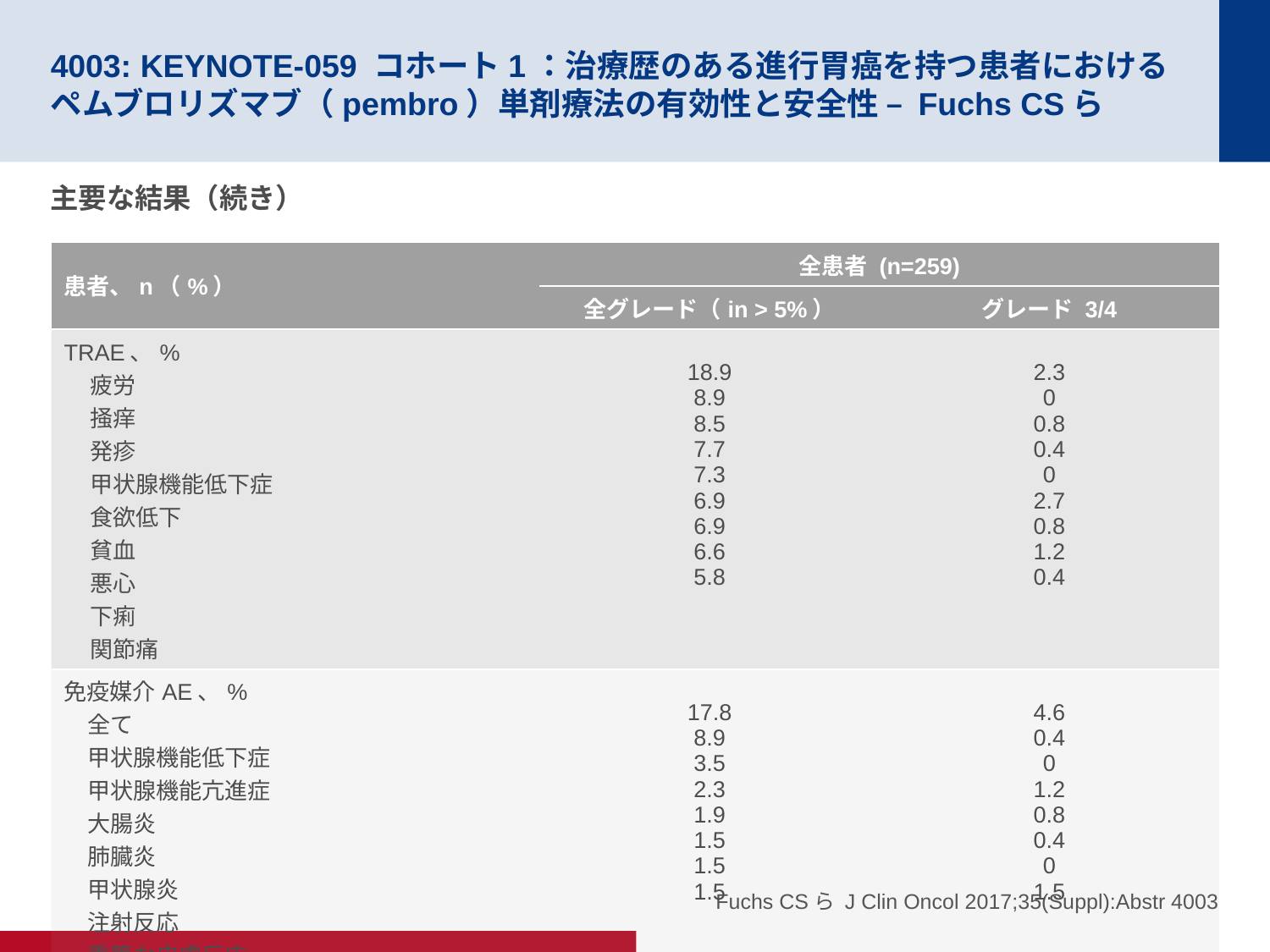

# 4003: KEYNOTE-059 コホート1：治療歴のある進行胃癌を持つ患者におけるペムブロリズマブ（pembro）単剤療法の有効性と安全性 – Fuchs CSら
主要な結果（続き）
| 患者、n（%） | 全患者 (n=259) |  |
| --- | --- | --- |
|  | 全グレード（in > 5%） | グレード 3/4 |
| TRAE、% 疲労 掻痒 発疹 甲状腺機能低下症 食欲低下 貧血 悪心 下痢 関節痛 | 18.9 8.9 8.5 7.7 7.3 6.9 6.9 6.6 5.8 | 2.3 0 0.8 0.4 0 2.7 0.8 1.2 0.4 |
| 免疫媒介AE、% 全て 甲状腺機能低下症 甲状腺機能亢進症 大腸炎 肺臓炎 甲状腺炎 注射反応 重篤な皮膚反応 | 17.8 8.9 3.5 2.3 1.9 1.5 1.5 1.5 | 4.6 0.4 0 1.2 0.8 0.4 0 1.5 |
Fuchs CSら J Clin Oncol 2017;35(Suppl):Abstr 4003